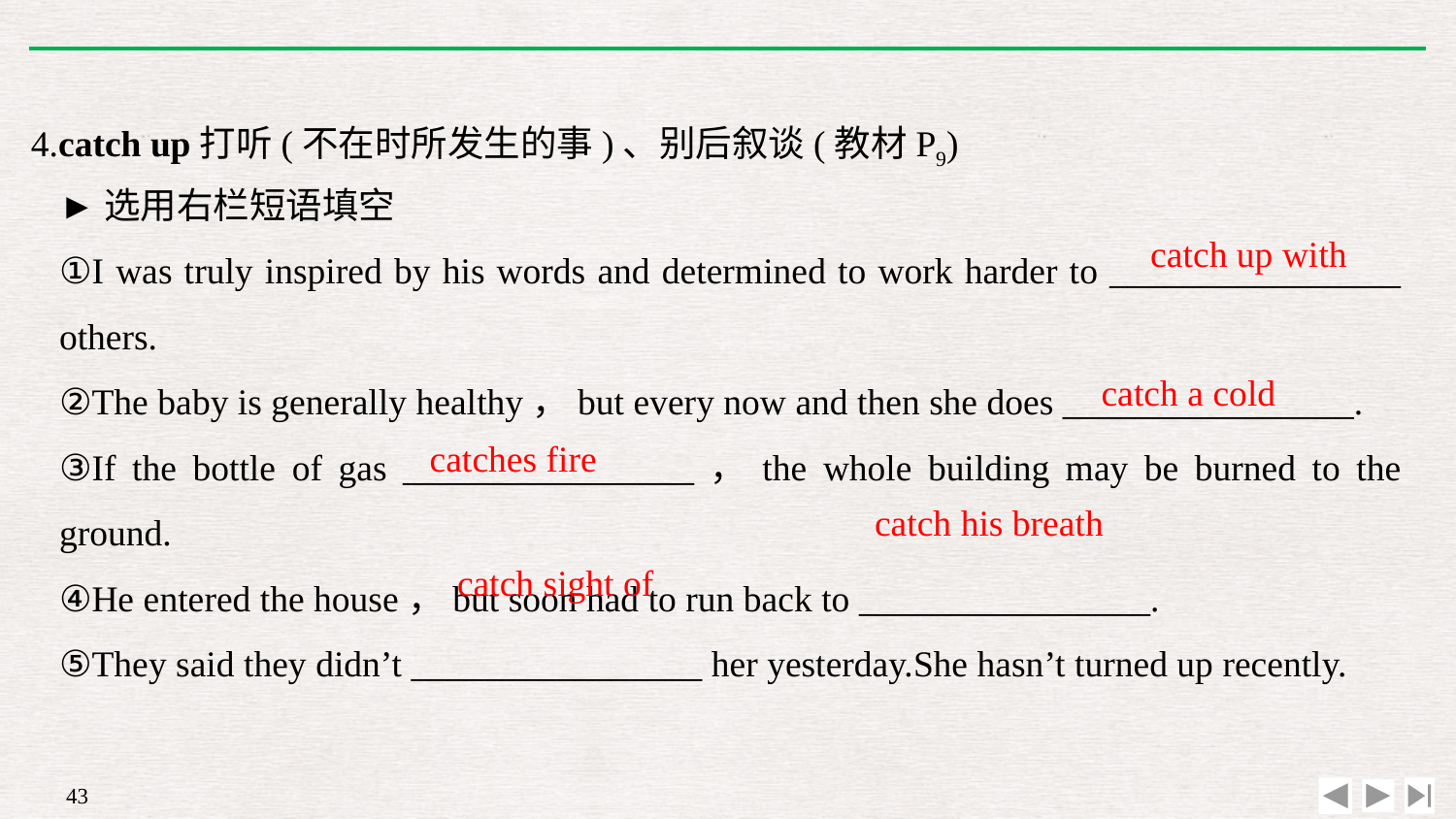

4.catch up打听(不在时所发生的事)、别后叙谈(教材P9)
►选用右栏短语填空
①I was truly inspired by his words and determined to work harder to ________________ others.
②The baby is generally healthy，but every now and then she does ________________.
③If the bottle of gas ________________，the whole building may be burned to the ground.
④He entered the house，but soon had to run back to ________________.
⑤They said they didn’t ________________ her yesterday.She hasn’t turned up recently.
catch up with
catch a cold
catches fire
catch his breath
catch sight of